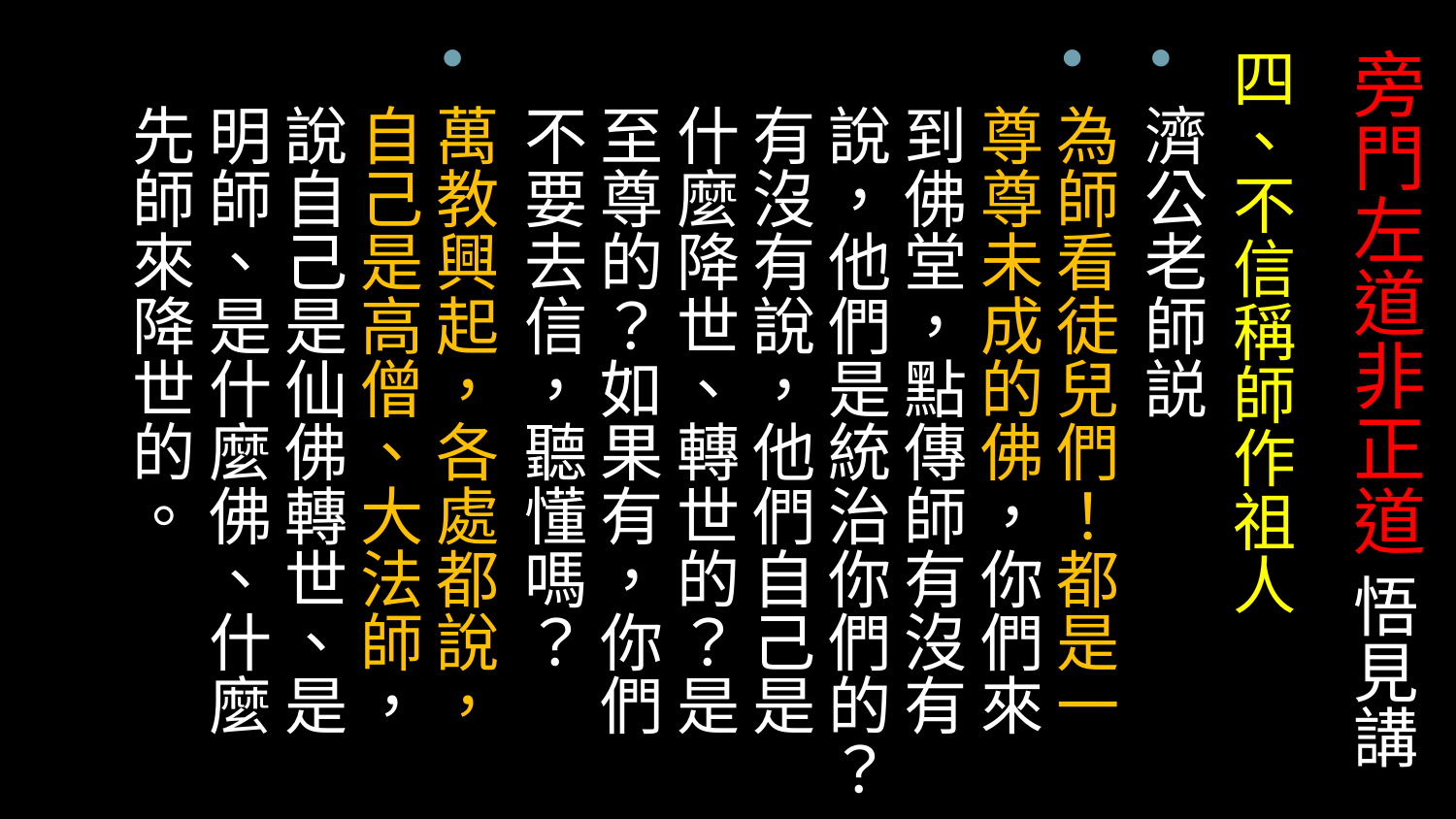

# 旁門左道非正道 悟見講
四、不信稱師作祖人
濟公老師説
為師看徒兒們！都是一尊尊未成的佛，你們來到佛堂，點傳師有沒有說，他們是統治你們的？有沒有說，他們自己是什麼降世、轉世的？是至尊的？如果有，你們不要去信，聽懂嗎？
萬教興起，各處都說，自己是高僧、大法師，說自己是仙佛轉世、是明師、是什麼佛、什麼先師來降世的。